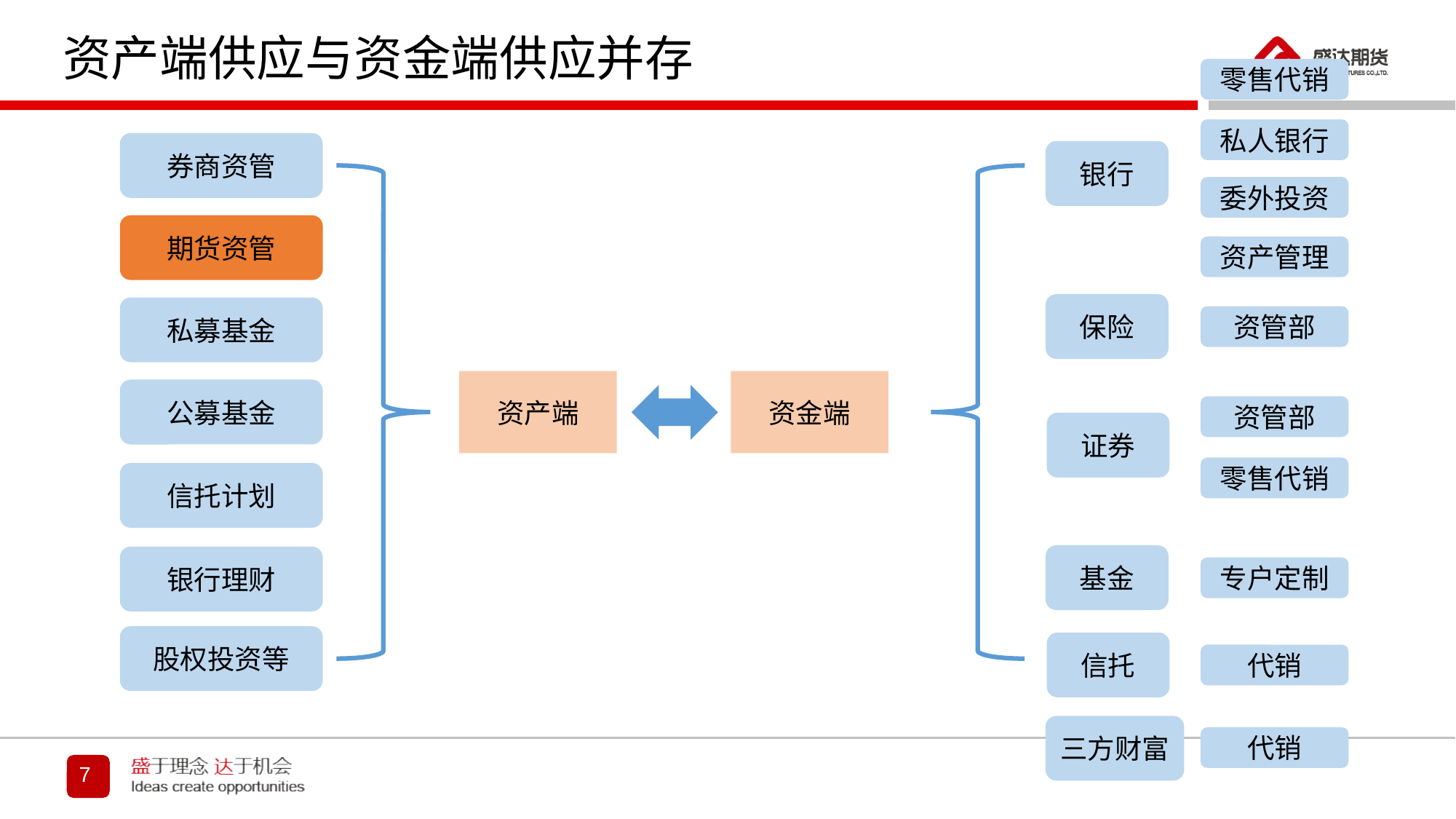

# 资产端供应与资金端供应并存
零售代销
私人银行
券商资管
银行

委外投资
期货资管
资产管理
保险
私募基金
资管部
资金端
资产端
公募基金

资管部
证券
零售代销
信托计划
基金
银行理财
专户定制
股权投资等
信托
代销
三方财富
代销